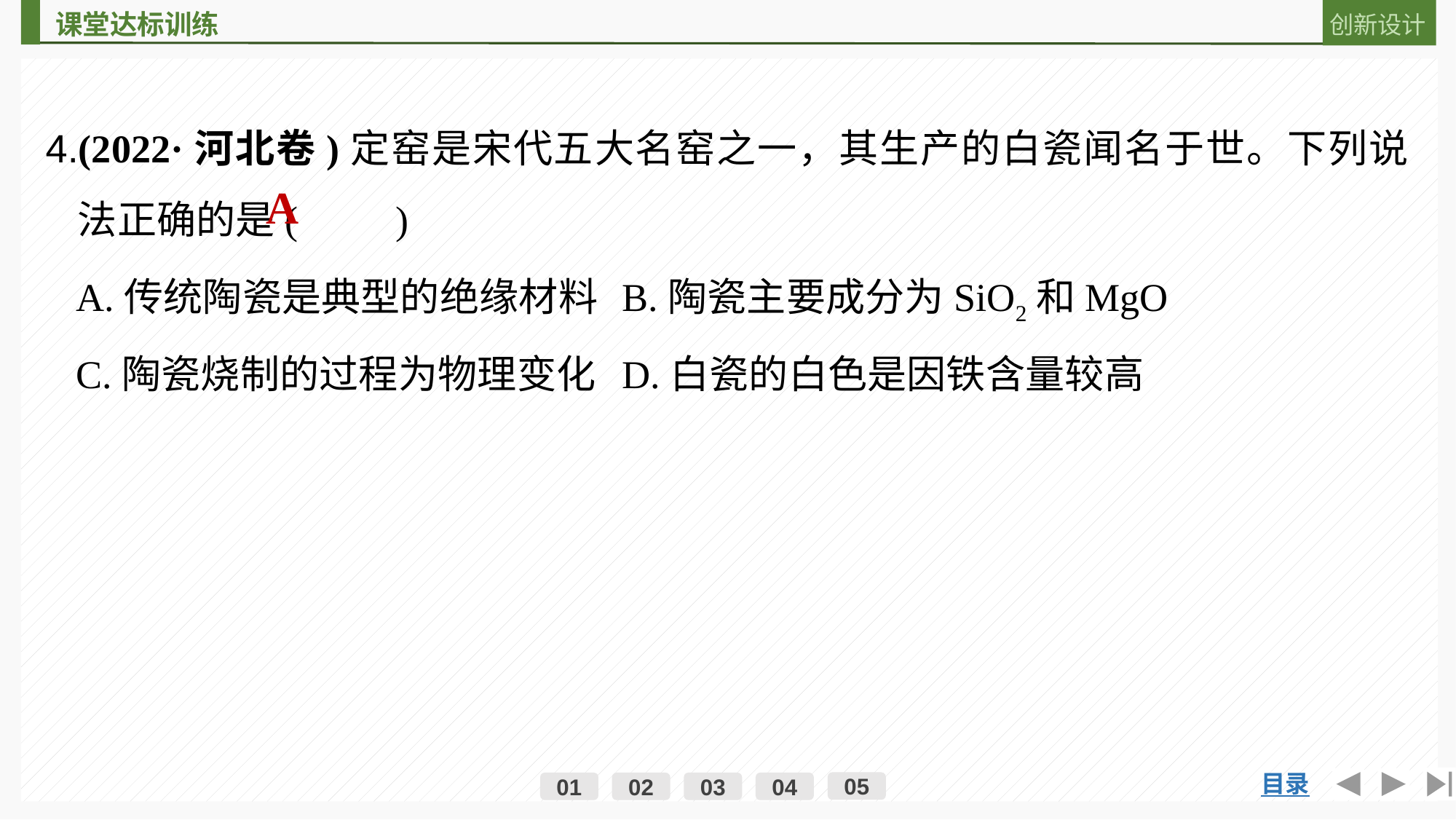

4.(2022·河北卷)定窑是宋代五大名窑之一，其生产的白瓷闻名于世。下列说法正确的是(　　)
A
A.传统陶瓷是典型的绝缘材料	B.陶瓷主要成分为SiO2和MgO
C.陶瓷烧制的过程为物理变化	D.白瓷的白色是因铁含量较高